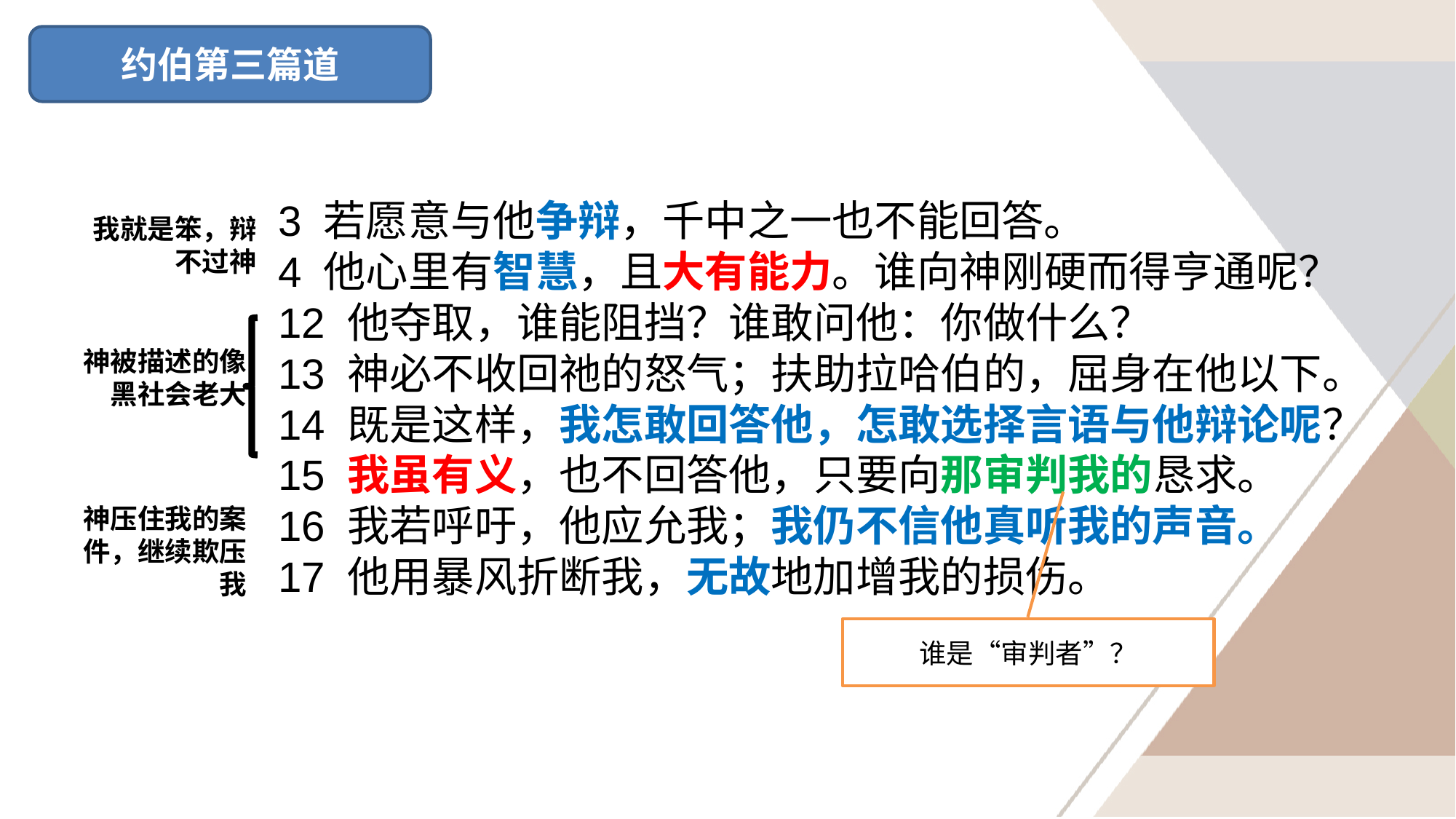

约伯第三篇道
3 若愿意与他争辩，千中之一也不能回答。
4 他心里有智慧，且大有能力。谁向神刚硬而得亨通呢？
12 他夺取，谁能阻挡？谁敢问他：你做什么？
13 神必不收回祂的怒气；扶助拉哈伯的，屈身在他以下。
14 既是这样，我怎敢回答他，怎敢选择言语与他辩论呢？
15 我虽有义，也不回答他，只要向那审判我的恳求。
16 我若呼吁，他应允我；我仍不信他真听我的声音。
17 他用暴风折断我，无故地加增我的损伤。

我就是笨，辩不过神

神被描述的像黑社会老大
神压住我的案件，继续欺压我
谁是“审判者”？